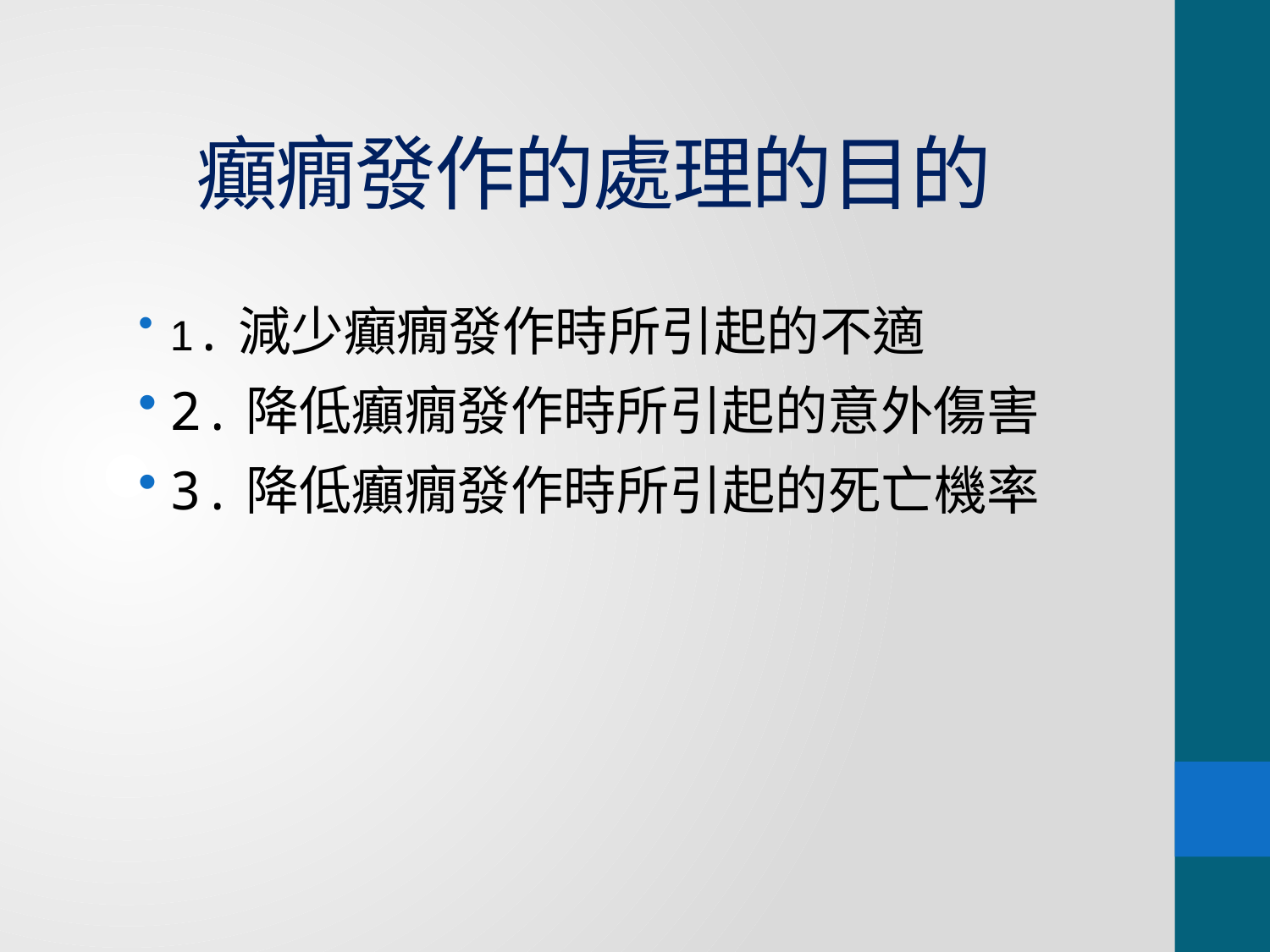

# 癲癇發作的處理的目的

1.減少癲癇發作時所引起的不適

2.降低癲癇發作時所引起的意外傷害

3.降低癲癇發作時所引起的死亡機率